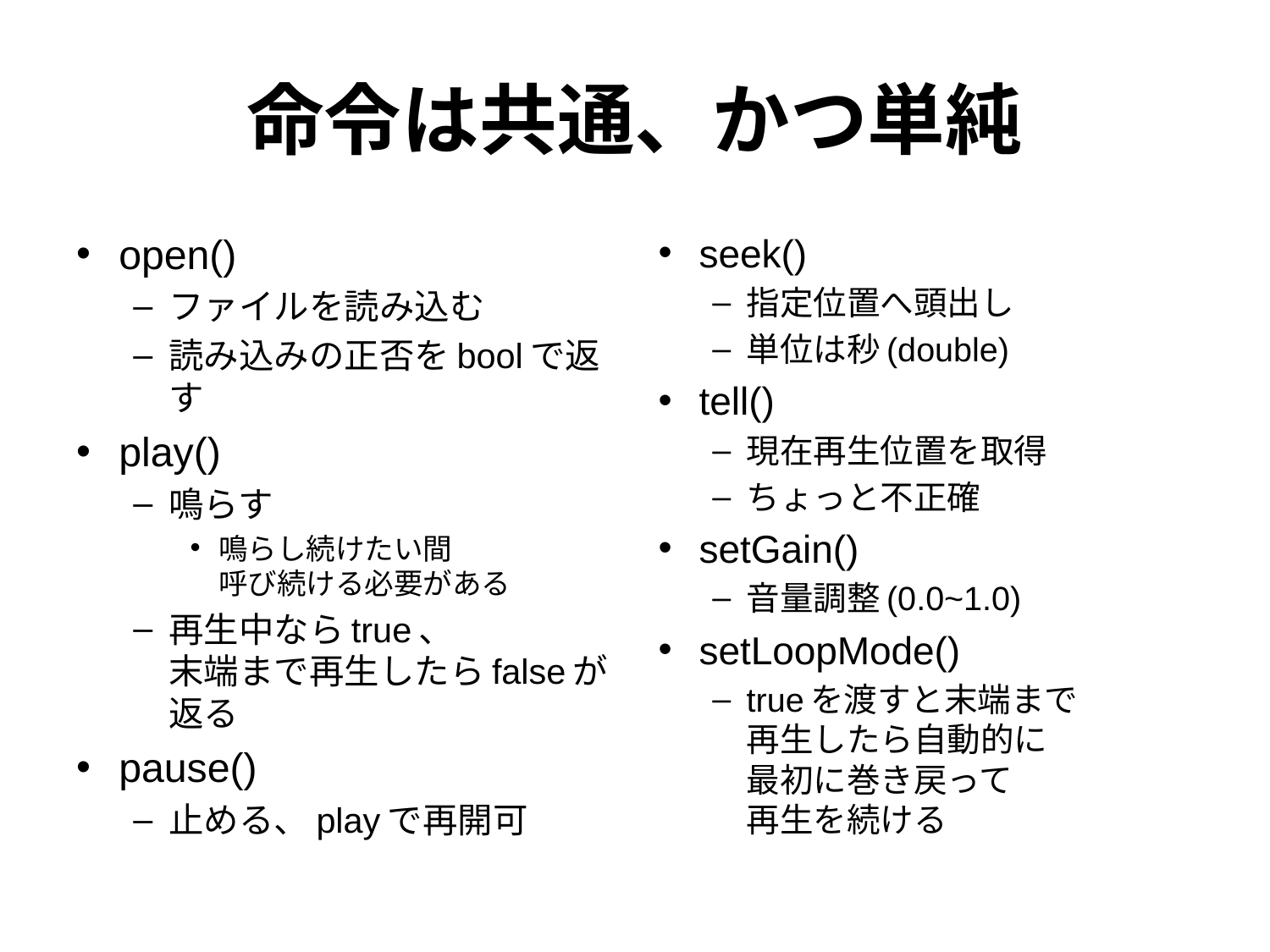

# 命令は共通、かつ単純
open()
ファイルを読み込む
読み込みの正否をboolで返す
play()
鳴らす
鳴らし続けたい間
呼び続ける必要がある
再生中ならtrue、
末端まで再生したらfalseが返る
pause()
止める、playで再開可

seek()
指定位置へ頭出し
単位は秒(double)
tell()
現在再生位置を取得
ちょっと不正確
setGain()
音量調整(0.0~1.0)
setLoopMode()
trueを渡すと末端まで
再生したら自動的に
最初に巻き戻って
再生を続ける